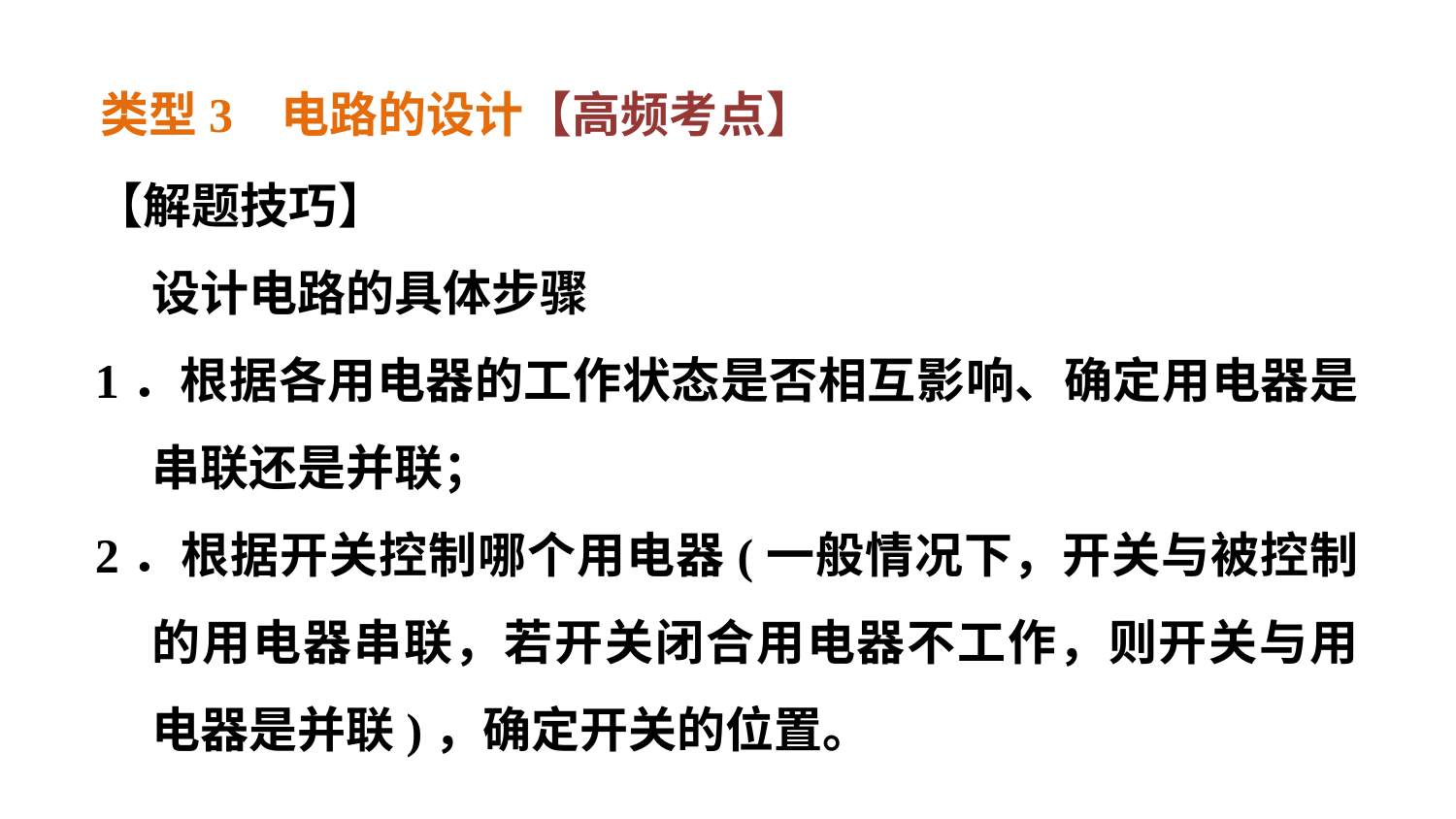

类型3   电路的设计【高频考点】
【解题技巧】
	设计电路的具体步骤
1．根据各用电器的工作状态是否相互影响、确定用电器是串联还是并联；
2．根据开关控制哪个用电器(一般情况下，开关与被控制的用电器串联，若开关闭合用电器不工作，则开关与用电器是并联)，确定开关的位置。